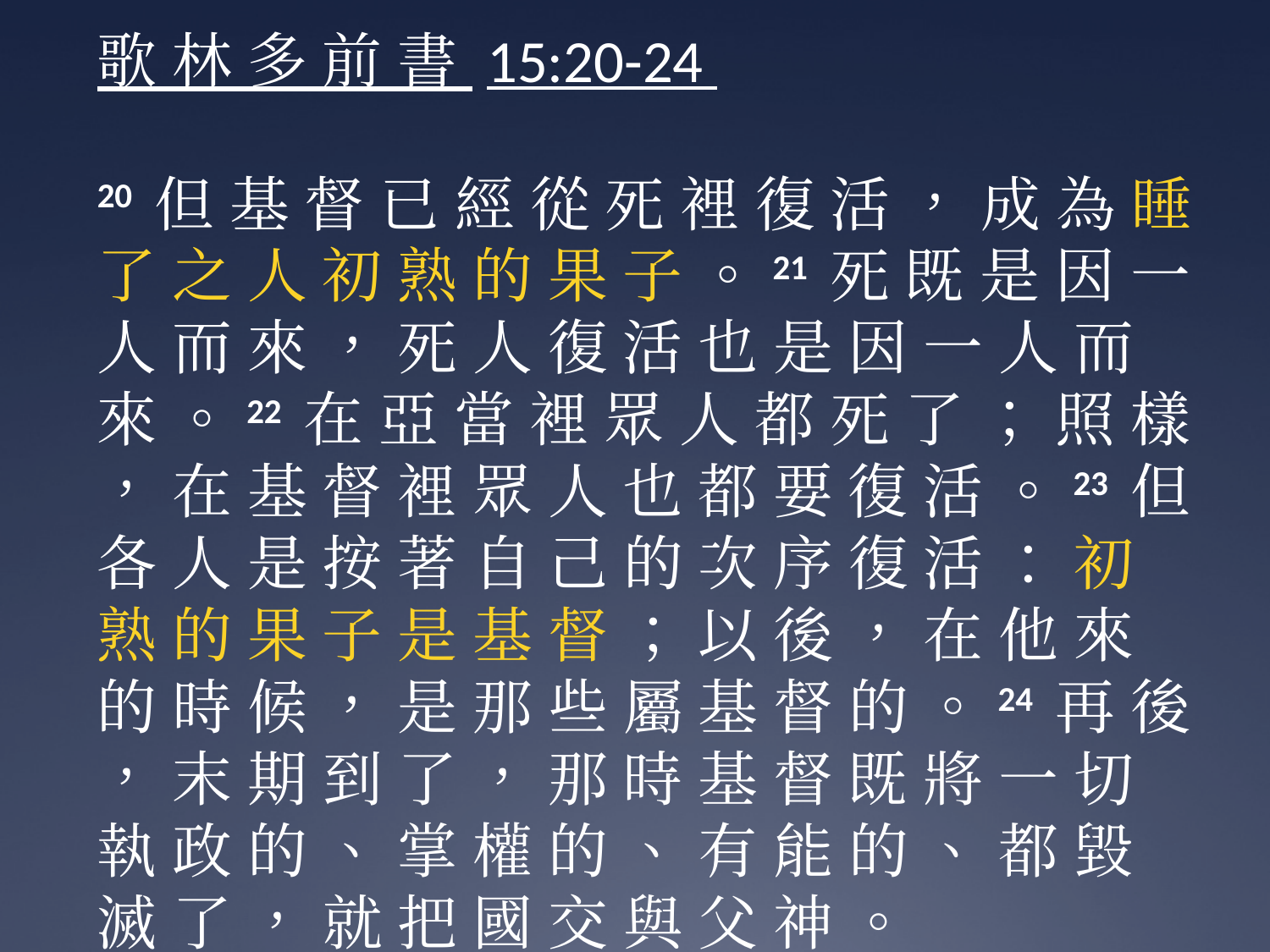

歌 林 多 前 書 15:20-24
20 但 基 督 已 經 從 死 裡 復 活 ， 成 為 睡 了 之 人 初 熟 的 果 子 。21 死 既 是 因 一 人 而 來 ， 死 人 復 活 也 是 因 一 人 而 來 。22 在 亞 當 裡 眾 人 都 死 了 ； 照 樣 ， 在 基 督 裡 眾 人 也 都 要 復 活 。23 但 各 人 是 按 著 自 己 的 次 序 復 活 ： 初 熟 的 果 子 是 基 督 ； 以 後 ， 在 他 來 的 時 候 ， 是 那 些 屬 基 督 的 。24 再 後 ， 末 期 到 了 ， 那 時 基 督 既 將 一 切 執 政 的 、 掌 權 的 、 有 能 的 、 都 毀 滅 了 ， 就 把 國 交 與 父 神 。